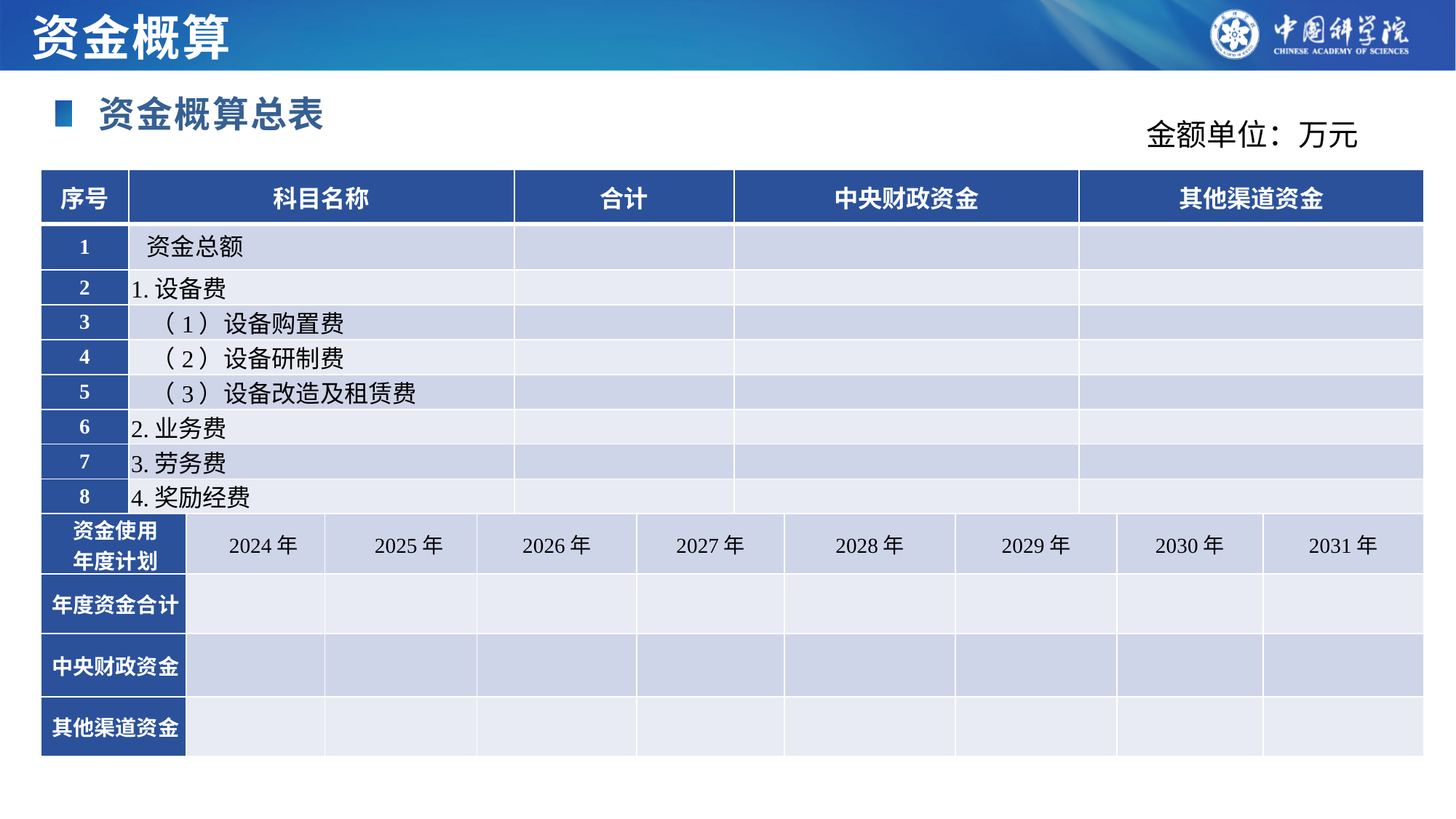

资金概算
资金概算总表
金额单位：万元
| 序号 | 科目名称 |  |  |  | 合计 |  | 中央财政资金 |  |  | 其他渠道资金 |  |  |
| --- | --- | --- | --- | --- | --- | --- | --- | --- | --- | --- | --- | --- |
| 1 | 资金总额 |  |  |  |  |  |  |  |  |  |  |  |
| 2 | 1.设备费 |  |  |  |  |  |  |  |  |  |  |  |
| 3 | （1）设备购置费 |  |  |  |  |  |  |  |  |  |  |  |
| 4 | （2）设备研制费 |  |  |  |  |  |  |  |  |  |  |  |
| 5 | （3）设备改造及租赁费 |  |  |  |  |  |  |  |  |  |  |  |
| 6 | 2.业务费 |  |  |  |  |  |  |  |  |  |  |  |
| 7 | 3.劳务费 |  |  |  |  |  |  |  |  |  |  |  |
| 8 | 4.奖励经费 |  |  |  |  |  |  |  |  |  |  |  |
| 资金使用 年度计划 |  | 2024年 | 2025年 | 2026年 |  | 2027年 |  | 2028年 | 2029年 |  | 2030年 | 2031年 |
| 年度资金合计 |  |  |  |  |  |  |  |  |  |  |  |  |
| 中央财政资金 |  |  |  |  |  |  |  |  |  |  |  |  |
| 其他渠道资金 |  |  |  |  |  |  |  |  |  |  |  |  |